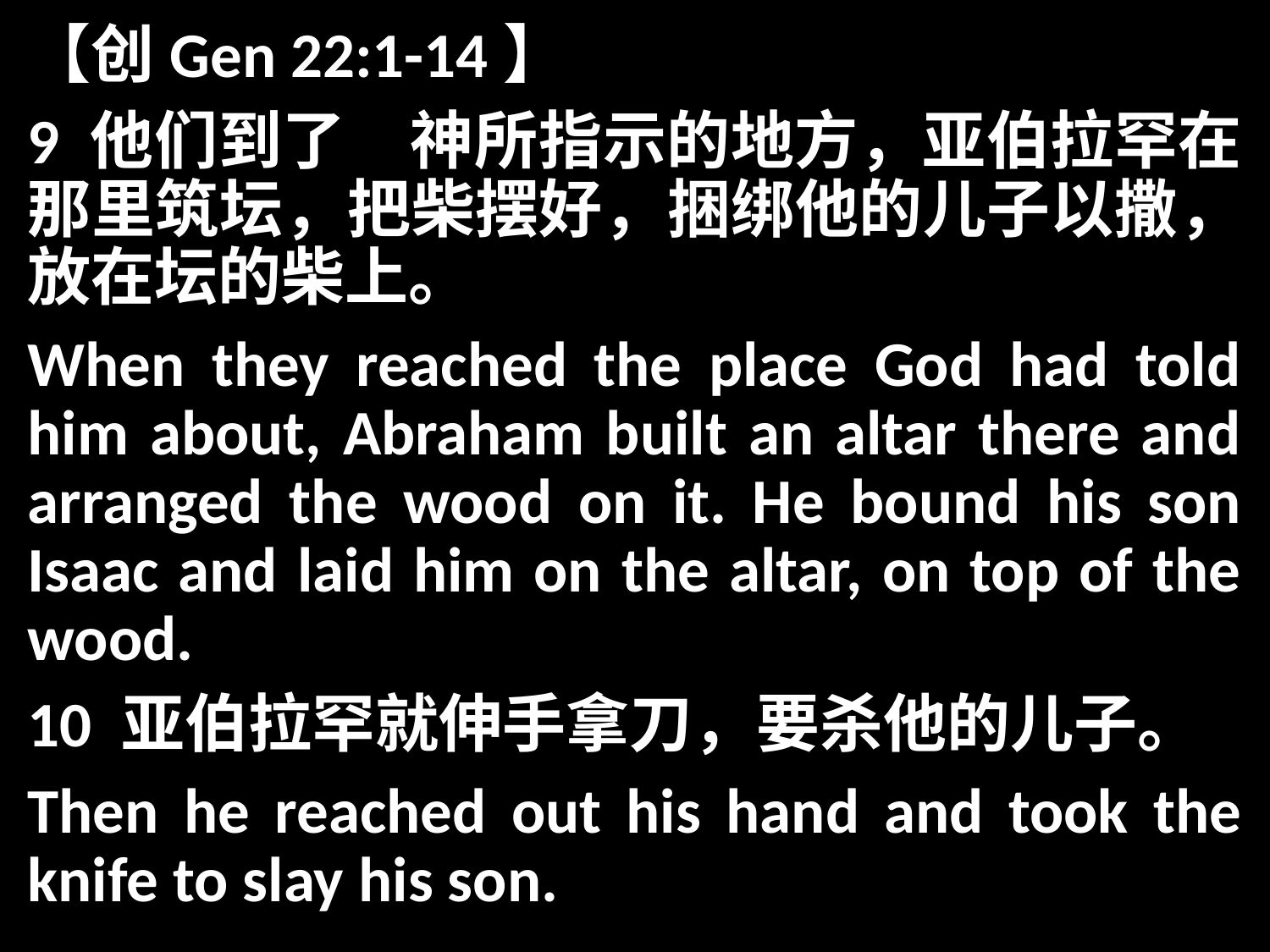

【创Gen 22:1-14】
9 他们到了　神所指示的地方，亚伯拉罕在那里筑坛，把柴摆好，捆绑他的儿子以撒，放在坛的柴上。
When they reached the place God had told him about, Abraham built an altar there and arranged the wood on it. He bound his son Isaac and laid him on the altar, on top of the wood.
10 亚伯拉罕就伸手拿刀，要杀他的儿子。
Then he reached out his hand and took the knife to slay his son.